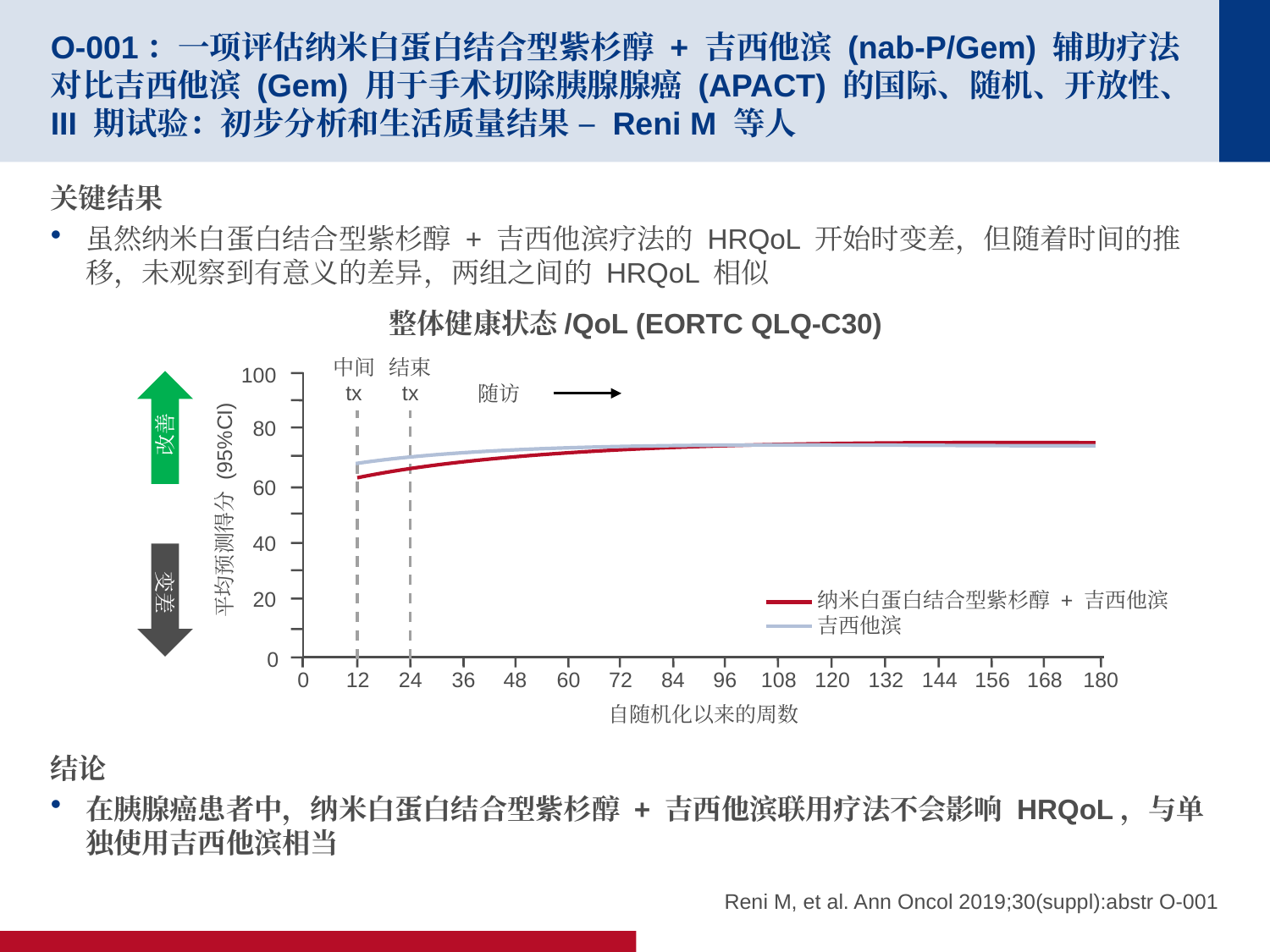

# O-001：一项评估纳米白蛋白结合型紫杉醇 + 吉西他滨 (nab-P/Gem) 辅助疗法对比吉西他滨 (Gem) 用于手术切除胰腺腺癌 (APACT) 的国际、随机、开放性、III 期试验：初步分析和生活质量结果 – Reni M 等人
关键结果
虽然纳米白蛋白结合型紫杉醇 + 吉西他滨疗法的 HRQoL 开始时变差，但随着时间的推移，未观察到有意义的差异，两组之间的 HRQoL 相似
结论
在胰腺癌患者中，纳米白蛋白结合型紫杉醇 + 吉西他滨联用疗法不会影响 HRQoL，与单独使用吉西他滨相当

整体健康状态/QoL (EORTC QLQ-C30)
中间
tx
结束
tx
100

随访
改善

80

60

平均预测得分 (95%CI)

40

变差
20
纳米白蛋白结合型紫杉醇 + 吉西他滨
吉西他滨

0

0

12

24

36

48

60

72

84

96

108

120

132

144

156

168

180

自随机化以来的周数
Reni M, et al. Ann Oncol 2019;30(suppl):abstr O-001